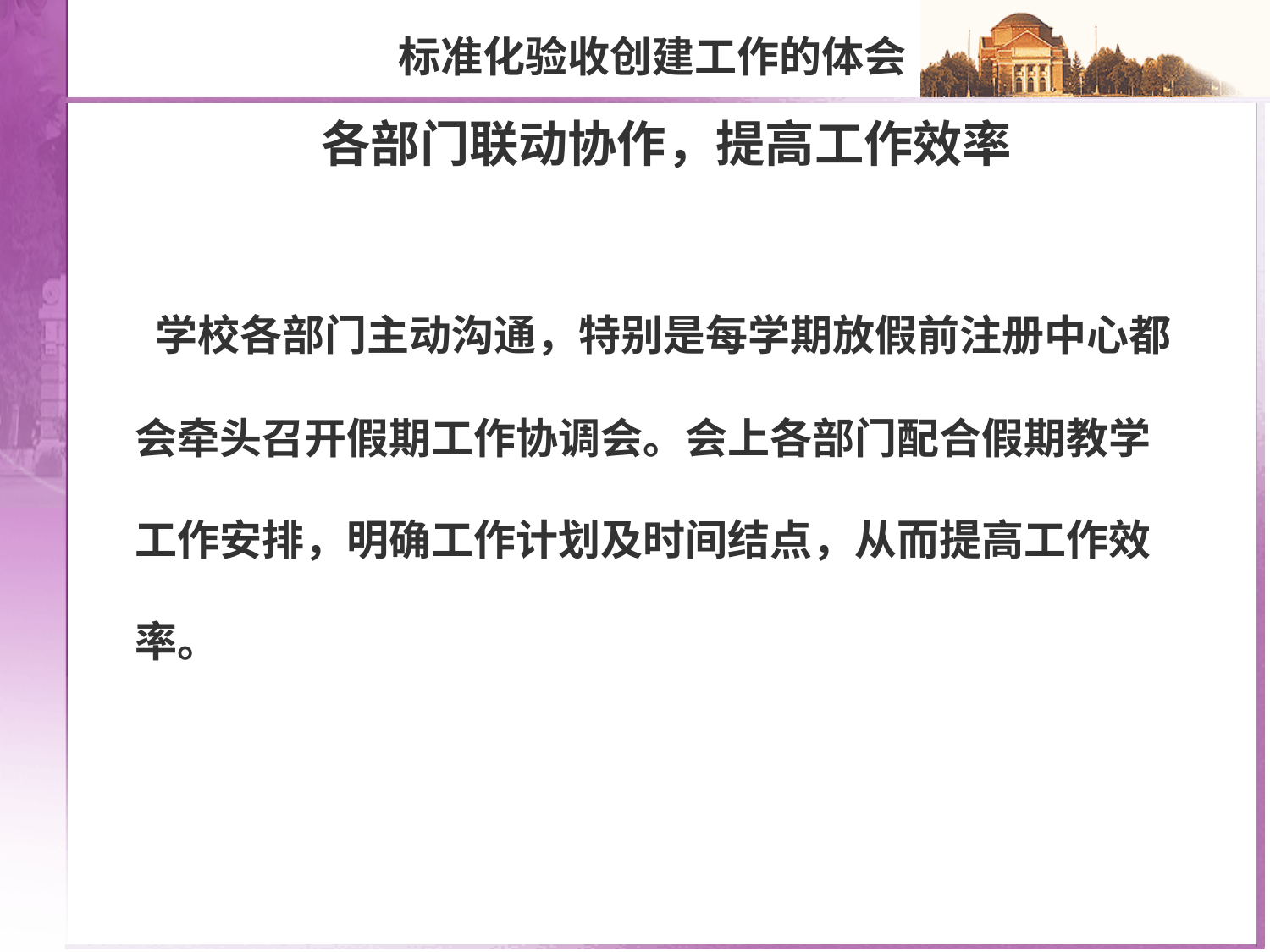

标准化验收创建工作的体会
各部门联动协作，提高工作效率
     学校各部门主动沟通，特别是每学期放假前注册中心都会牵头召开假期工作协调会。会上各部门配合假期教学工作安排，明确工作计划及时间结点，从而提高工作效率。